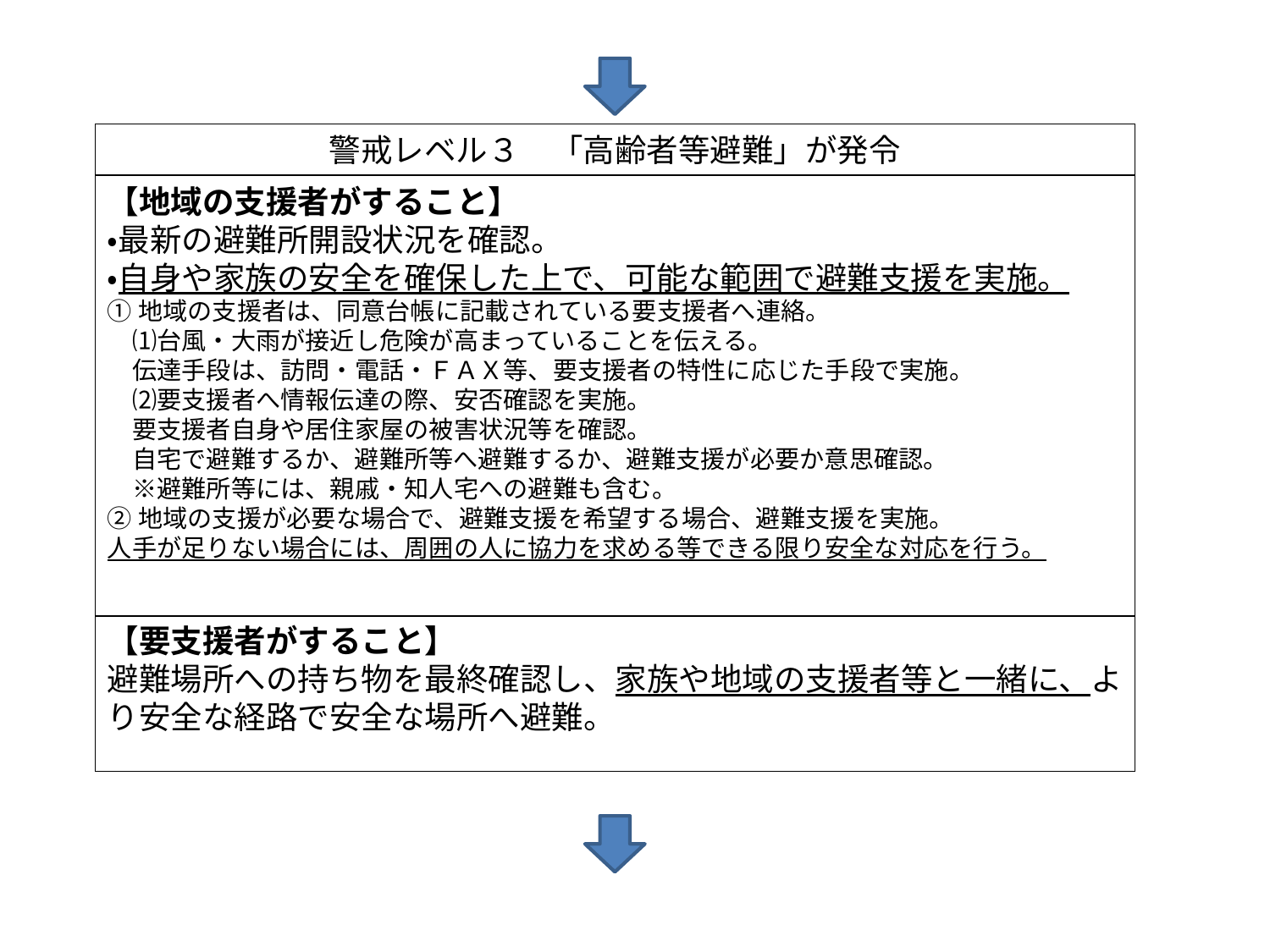

警戒レベル３　「高齢者等避難」が発令
【地域の支援者がすること】
・最新の避難所開設状況を確認。
・自身や家族の安全を確保した上で、可能な範囲で避難支援を実施。
①地域の支援者は、同意台帳に記載されている要支援者へ連絡。
　⑴台風・大雨が接近し危険が高まっていることを伝える。
　伝達手段は、訪問・電話・ＦＡＸ等、要支援者の特性に応じた手段で実施。
　⑵要支援者へ情報伝達の際、安否確認を実施。
　要支援者自身や居住家屋の被害状況等を確認。
　自宅で避難するか、避難所等へ避難するか、避難支援が必要か意思確認。
　※避難所等には、親戚・知人宅への避難も含む。
②地域の支援が必要な場合で、避難支援を希望する場合、避難支援を実施。
人手が足りない場合には、周囲の人に協力を求める等できる限り安全な対応を行う。

【要支援者がすること】
避難場所への持ち物を最終確認し、家族や地域の支援者等と一緒に、より安全な経路で安全な場所へ避難。